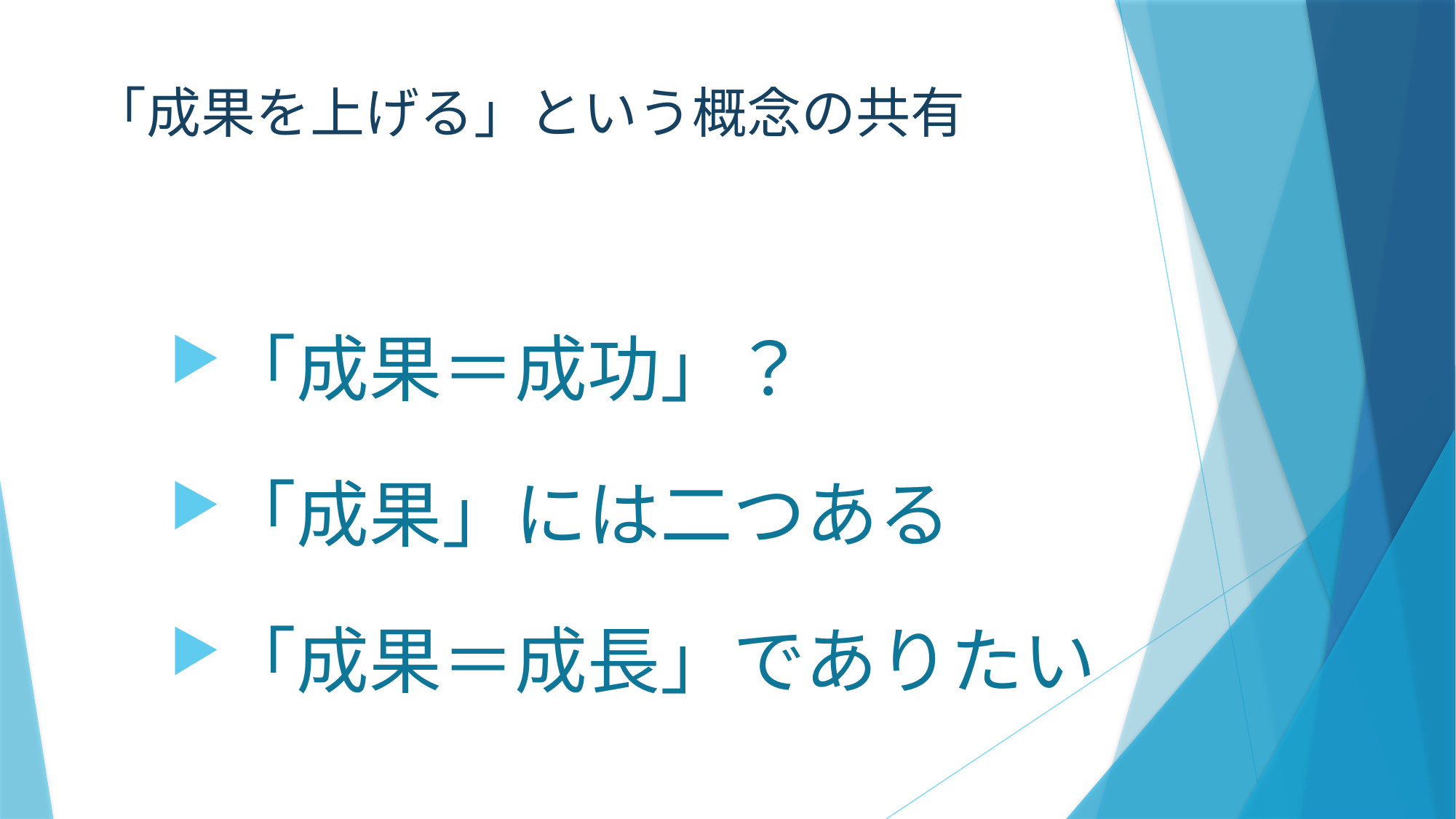

# 「成果を上げる」という概念の共有
「成果＝成功」？
「成果」には二つある
「成果＝成長」でありたい